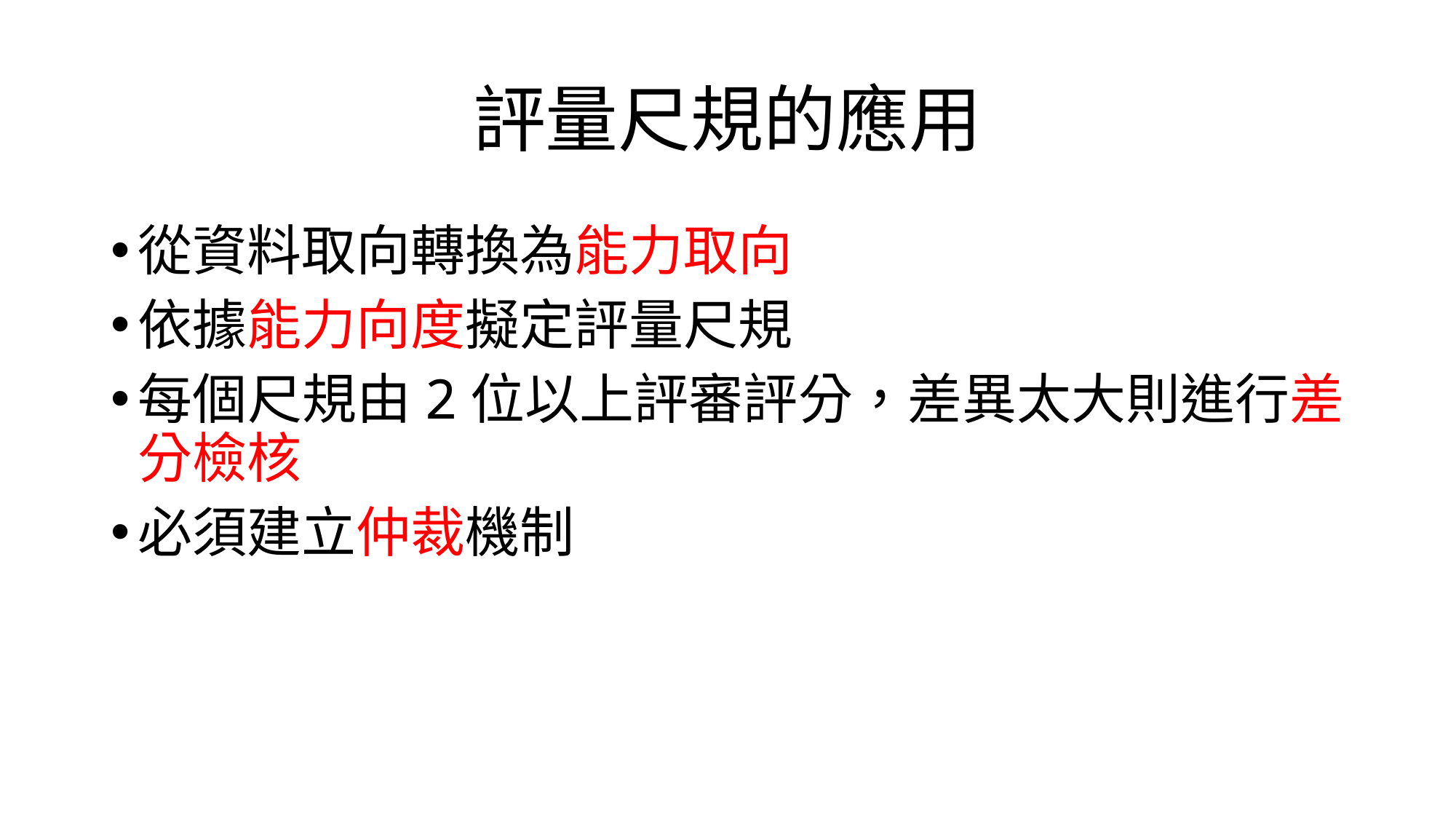

# 評量尺規的應用
從資料取向轉換為能力取向
依據能力向度擬定評量尺規
每個尺規由2位以上評審評分，差異太大則進行差分檢核
必須建立仲裁機制